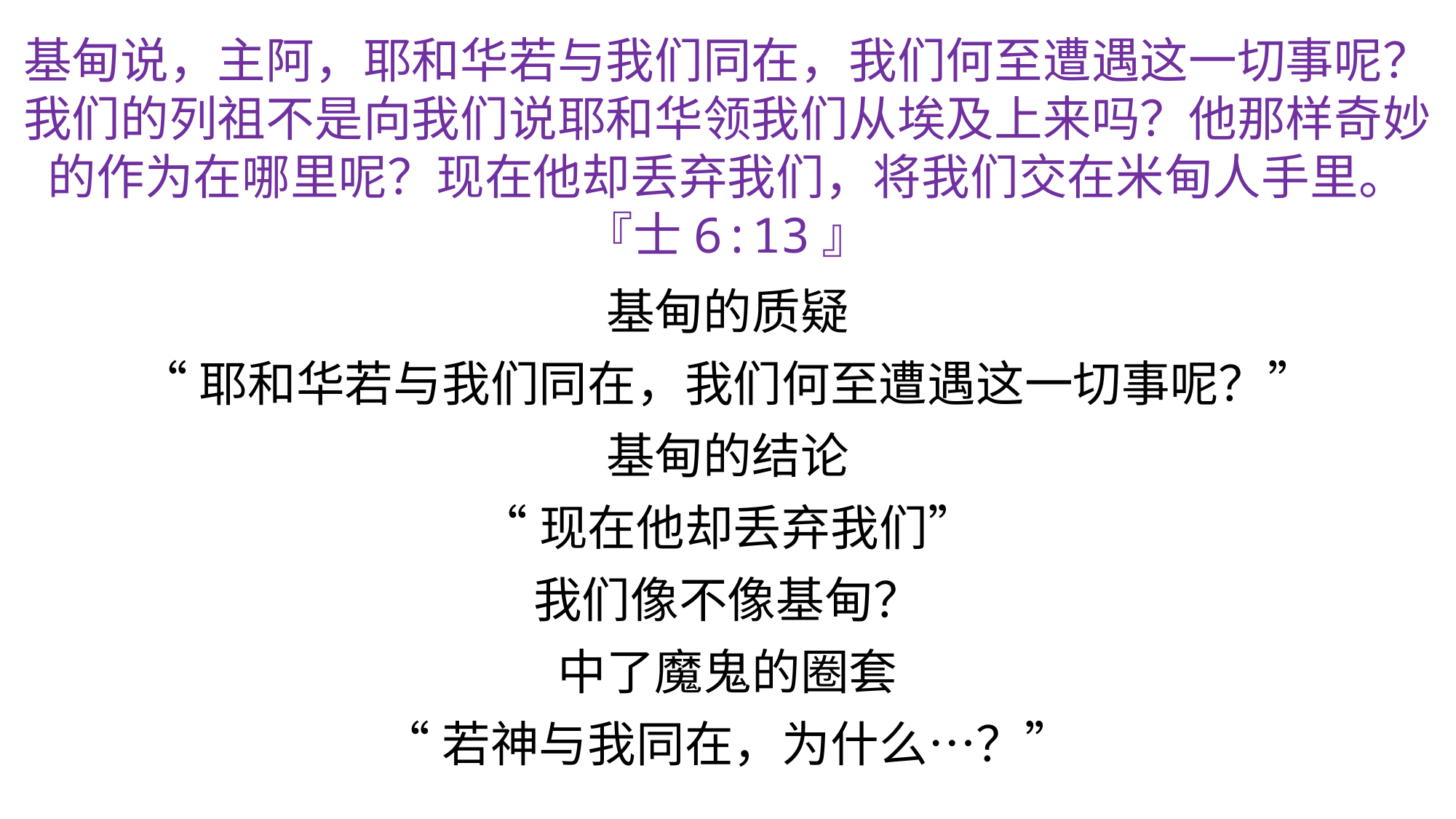

基甸说，主阿，耶和华若与我们同在，我们何至遭遇这一切事呢？我们的列祖不是向我们说耶和华领我们从埃及上来吗？他那样奇妙的作为在哪里呢？现在他却丢弃我们，将我们交在米甸人手里。
『士6:13』
基甸的质疑
“耶和华若与我们同在，我们何至遭遇这一切事呢？”
基甸的结论
“现在他却丢弃我们”
我们像不像基甸？
中了魔鬼的圈套
“若神与我同在，为什么…？”